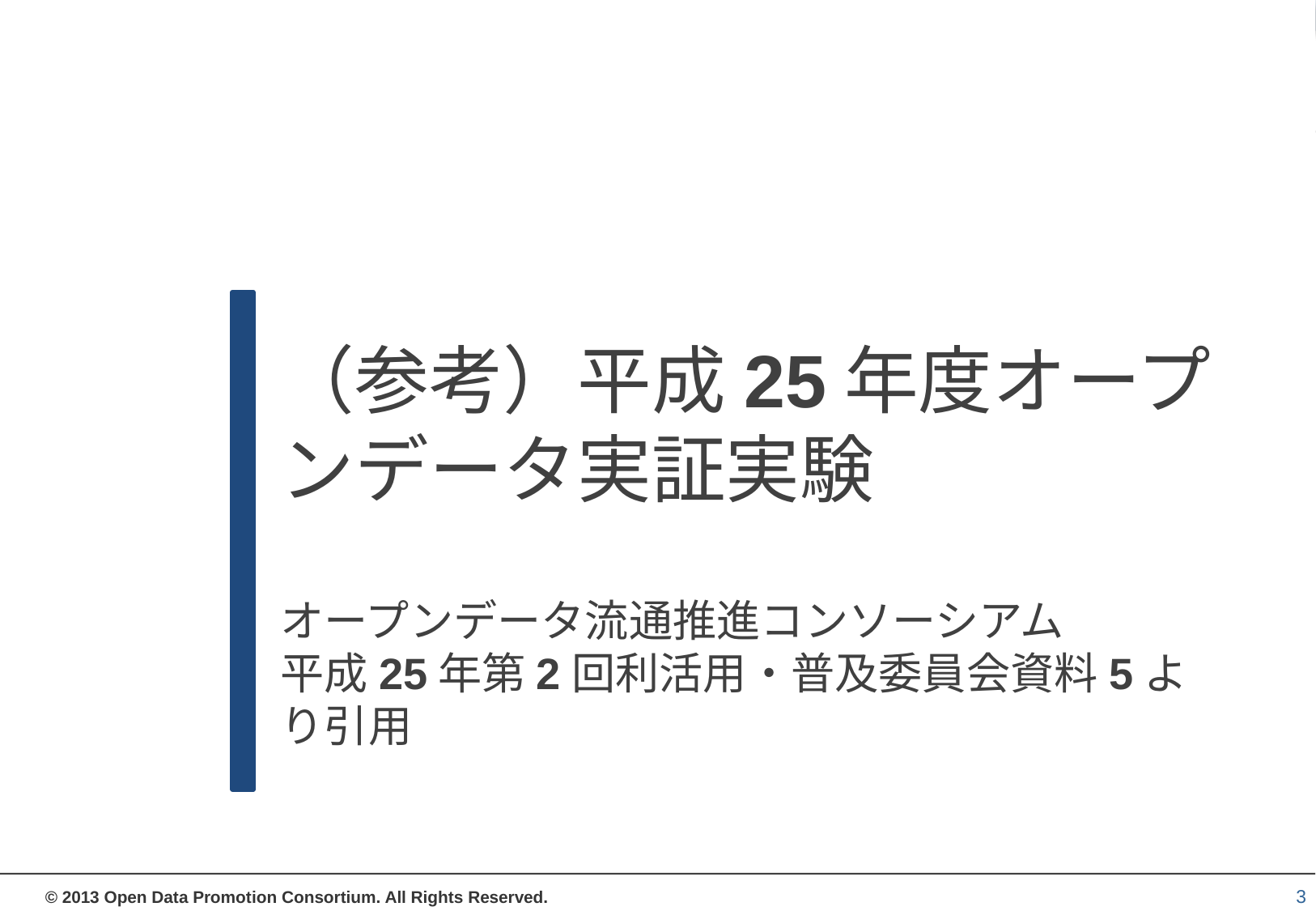

# （参考）平成25年度オープンデータ実証実験
オープンデータ流通推進コンソーシアム
平成25年第2回利活用・普及委員会資料5より引用
3